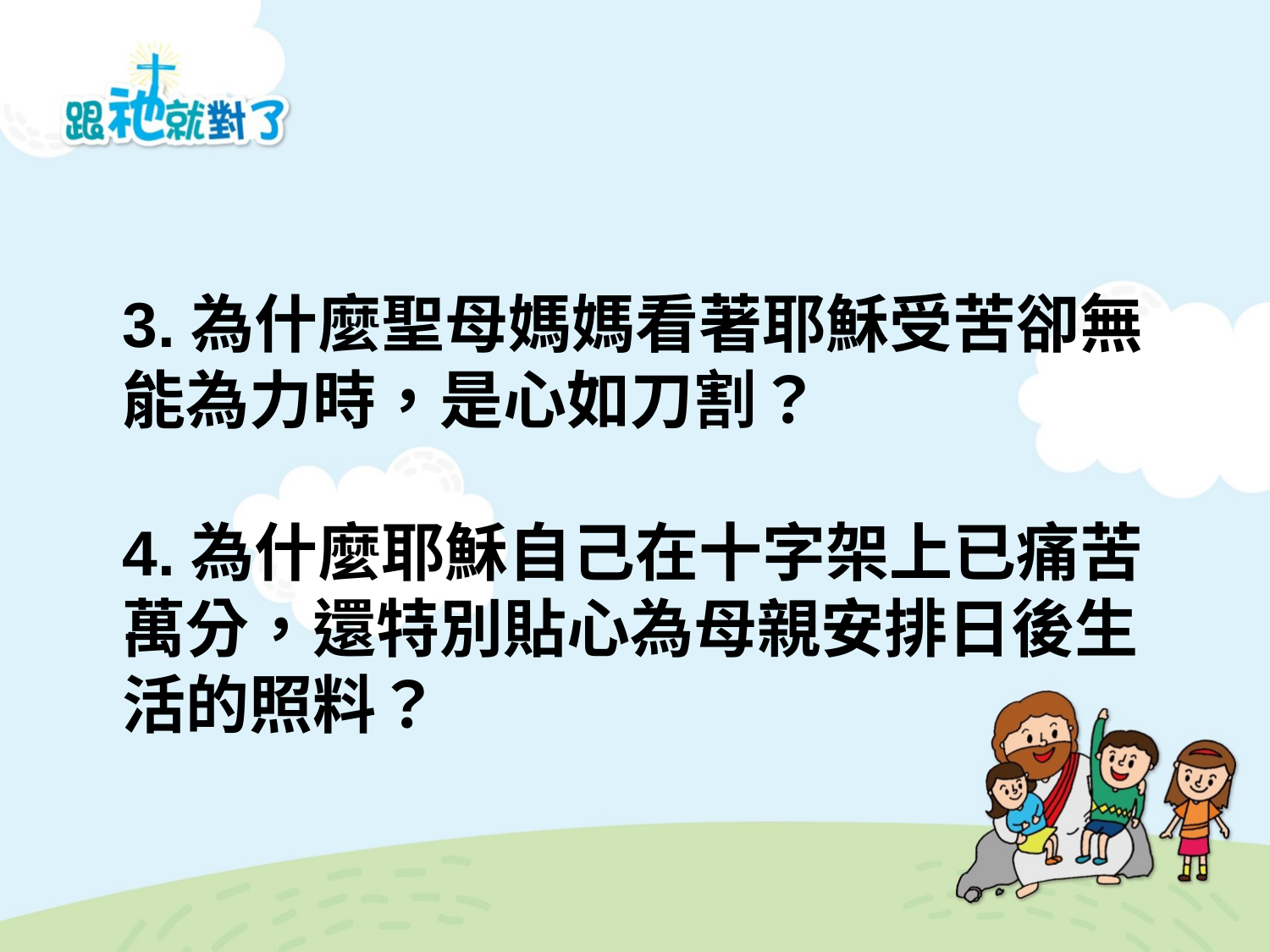

3.為什麼聖母媽媽看著耶穌受苦卻無能為力時，是心如刀割？

4.為什麼耶穌自己在十字架上已痛苦萬分，還特別貼心為母親安排日後生活的照料？